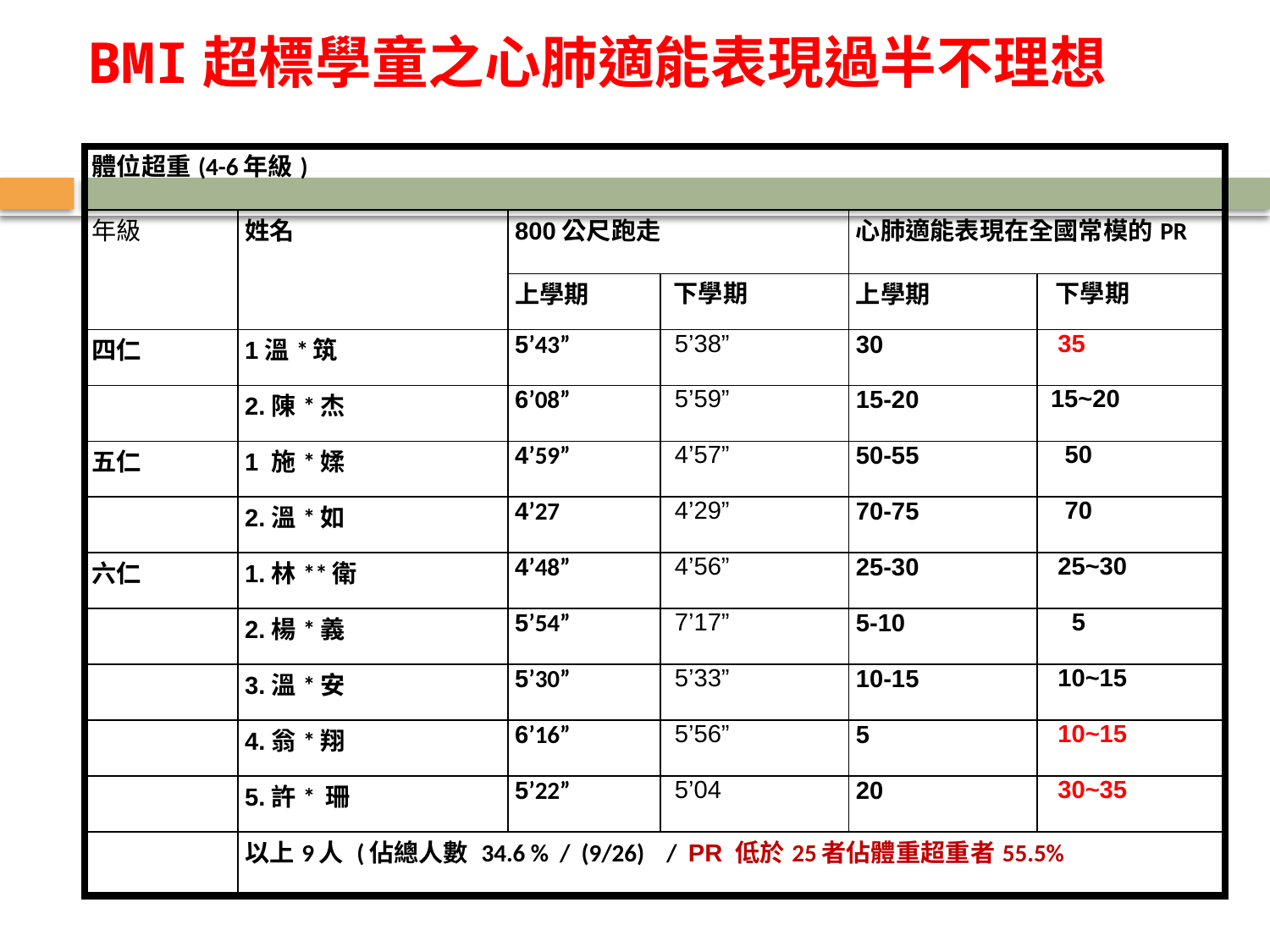

# BMI超標學童之心肺適能表現過半不理想
| 體位超重(4-6年級) |  |  |  |  |  |
| --- | --- | --- | --- | --- | --- |
| 年級 | 姓名 | 800公尺跑走 |  | 心肺適能表現在全國常模的PR |  |
|  |  | 上學期 | 下學期 | 上學期 | 下學期 |
| 四仁 | 1溫\*筑 | 5’43” | 5’38” | 30 | 35 |
|  | 2.陳\*杰 | 6’08” | 5’59” | 15-20 | 15~20 |
| 五仁 | 1 施\*媃 | 4’59” | 4’57” | 50-55 | 50 |
|  | 2.溫\*如 | 4’27 | 4’29” | 70-75 | 70 |
| 六仁 | 1.林\*\*衛 | 4’48” | 4’56” | 25-30 | 25~30 |
|  | 2.楊\*義 | 5’54” | 7’17” | 5-10 | 5 |
|  | 3.溫\*安 | 5’30” | 5’33” | 10-15 | 10~15 |
|  | 4.翁\*翔 | 6’16” | 5’56” | 5 | 10~15 |
|  | 5.許\* 珊 | 5’22” | 5’04 | 20 | 30~35 |
|  | 以上9人 (佔總人數 34.6 % / (9/26) / PR 低於25者佔體重超重者55.5% |  |  |  |  |